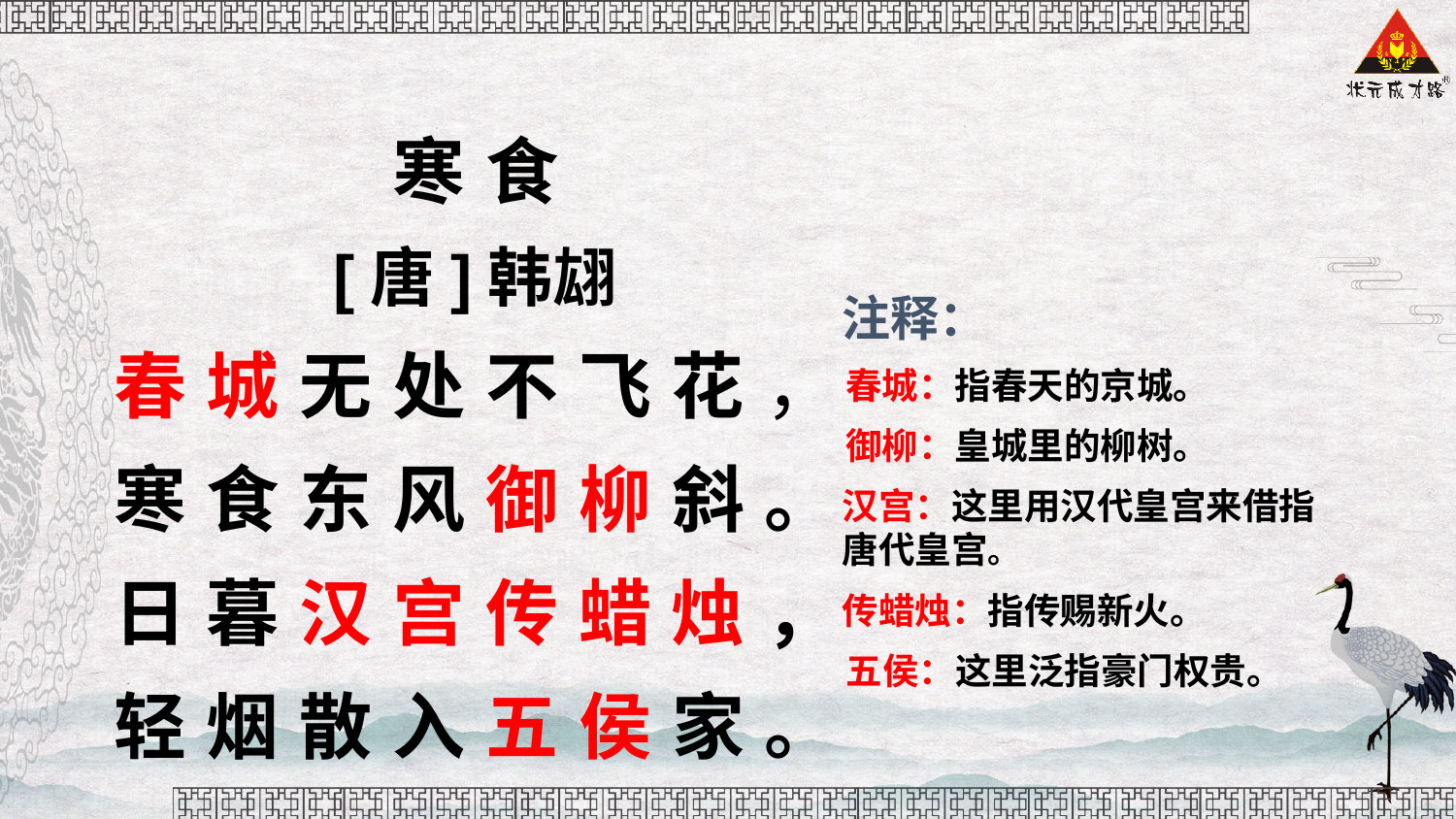

寒食
[唐]韩翃
春城无处不飞花，
寒食东风御柳斜。
日暮汉宫传蜡烛，
轻烟散入五侯家。
注释：
春城：指春天的京城。
御柳：皇城里的柳树。
汉宫：这里用汉代皇宫来借指唐代皇宫。
传蜡烛：指传赐新火。
五侯：这里泛指豪门权贵。